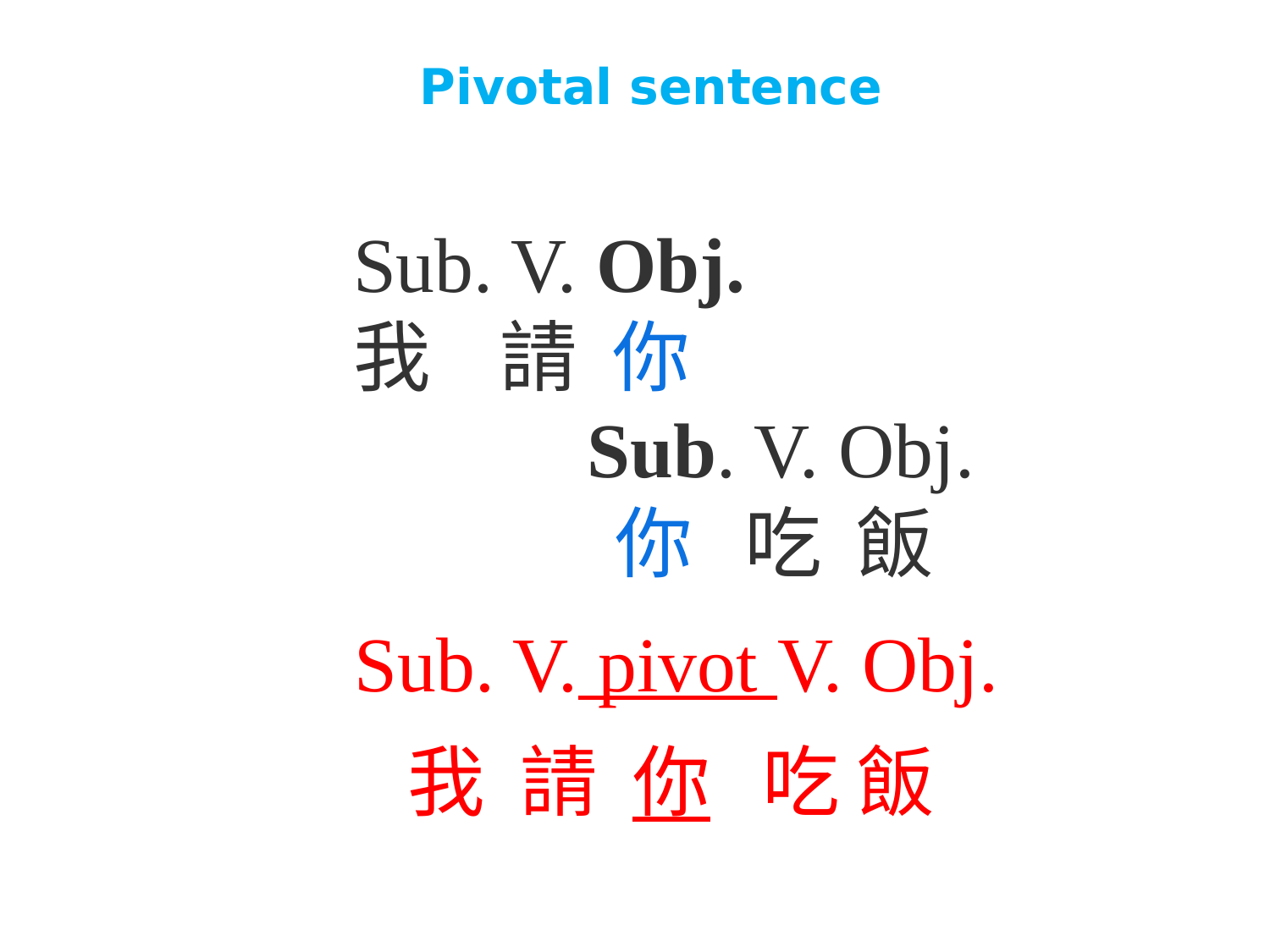

# Pivotal sentence
Sub. V. Obj.
我    請  你
            Sub. V. Obj.
              你   吃  飯
	 Sub. V. pivot V. Obj.
	我  請  你   吃 飯